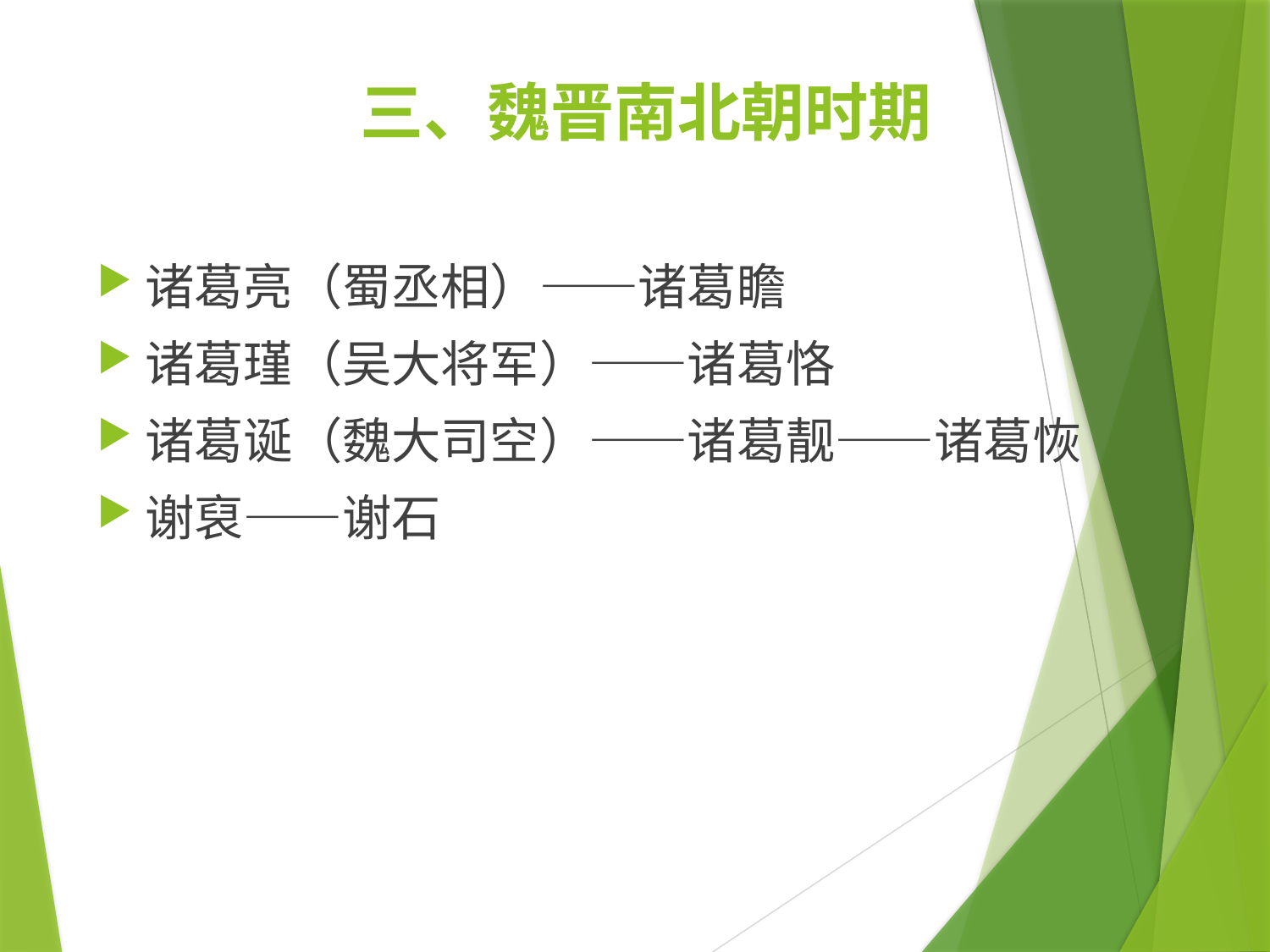

# 三、魏晋南北朝时期
诸葛亮（蜀丞相）——诸葛瞻
诸葛瑾（吴大将军）——诸葛恪
诸葛诞（魏大司空）——诸葛靓——诸葛恢
谢裒——谢石